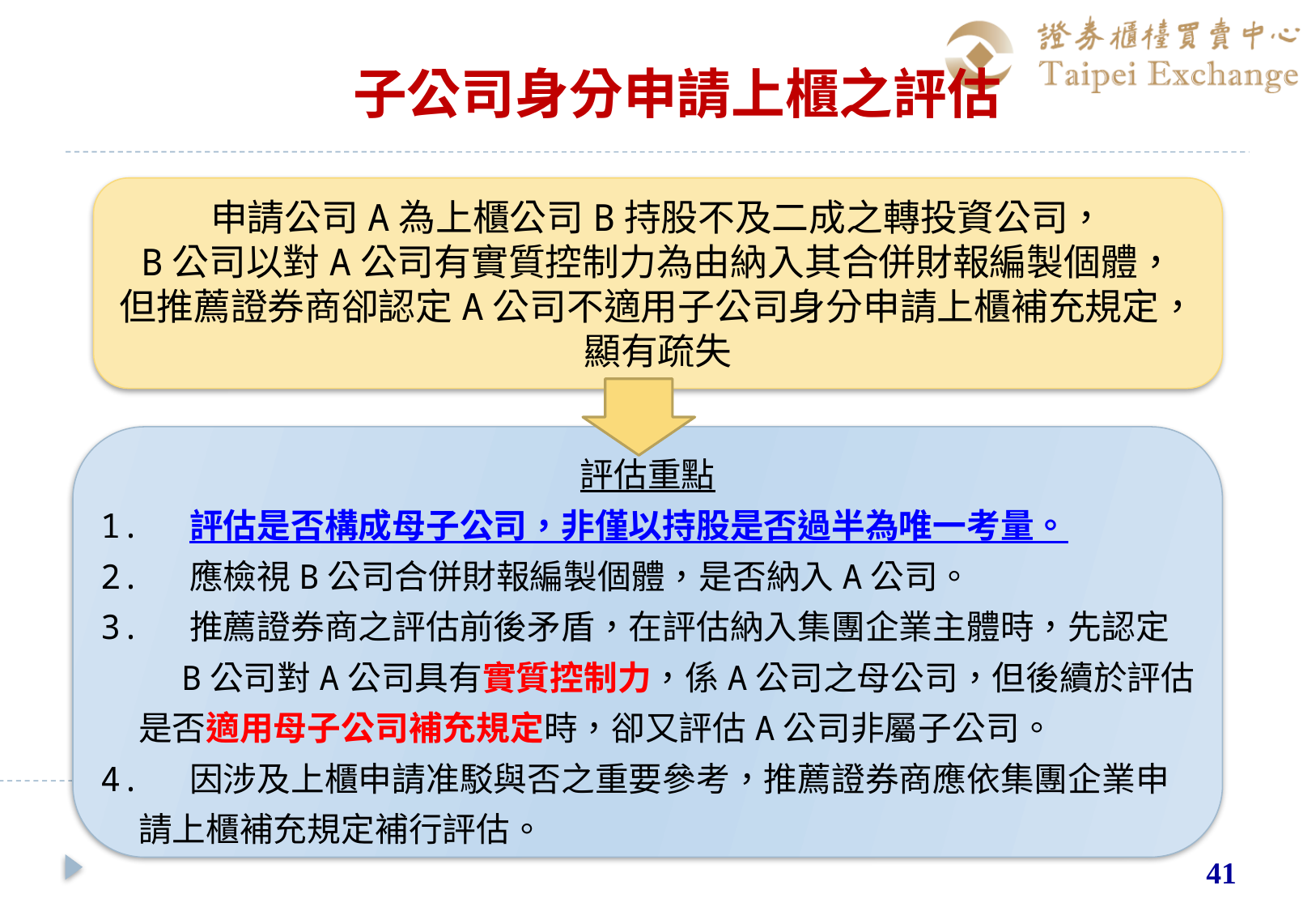

# 子公司身分申請上櫃之評估
申請公司A為上櫃公司B持股不及二成之轉投資公司，
B公司以對A公司有實質控制力為由納入其合併財報編製個體，
但推薦證券商卻認定A公司不適用子公司身分申請上櫃補充規定，
顯有疏失

評估重點
1.  評估是否構成母子公司，非僅以持股是否過半為唯一考量。
2.  應檢視B公司合併財報編製個體，是否納入A公司。
3.  推薦證券商之評估前後矛盾，在評估納入集團企業主體時，先認定
    B公司對A公司具有實質控制力，係A公司之母公司，但後續於評估
    是否適用母子公司補充規定時，卻又評估A公司非屬子公司。
4.  因涉及上櫃申請准駁與否之重要參考，推薦證券商應依集團企業申
    請上櫃補充規定補行評估。

審查重點
41